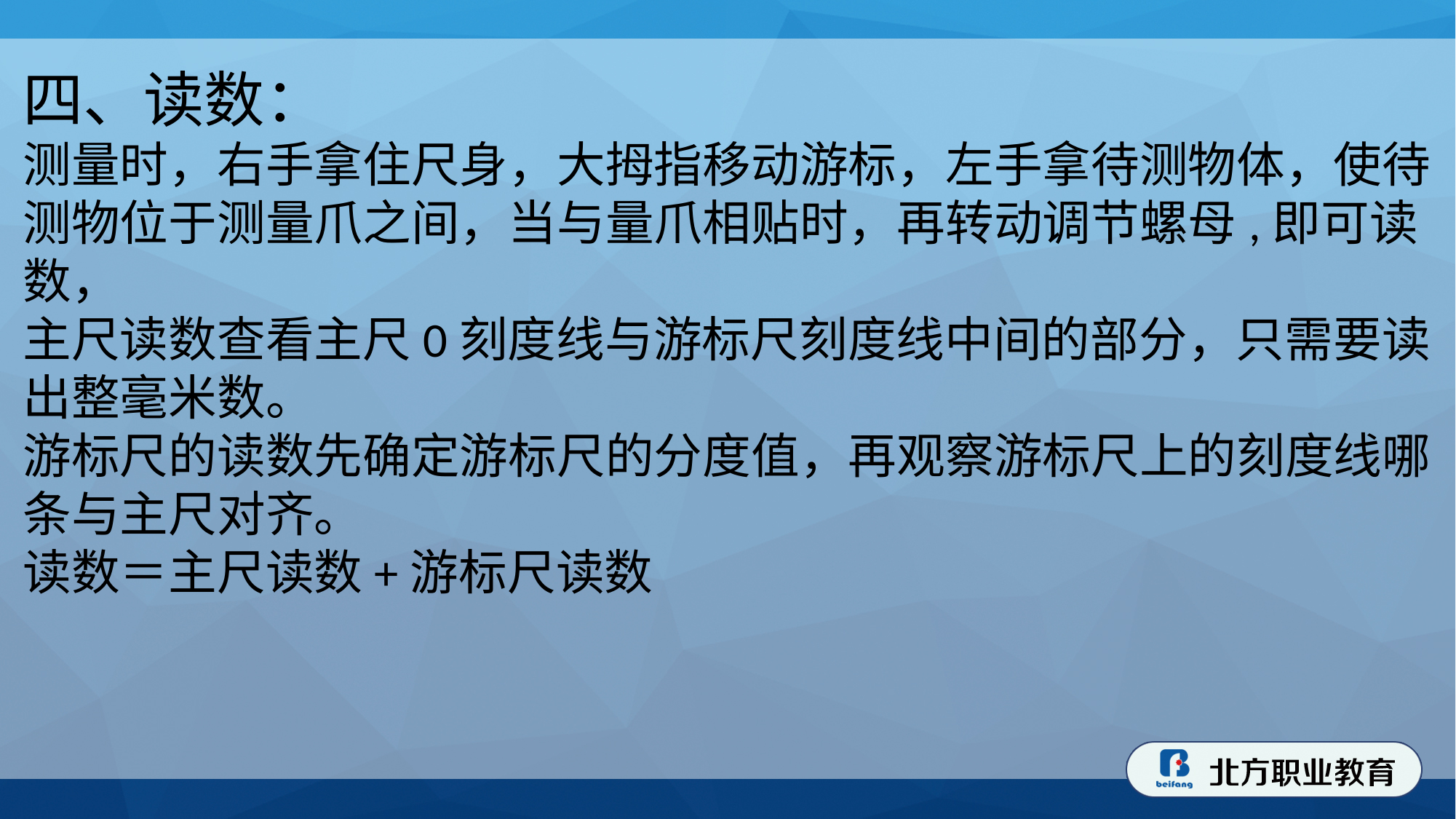

四、读数：
测量时，右手拿住尺身，大拇指移动游标，左手拿待测物体，使待测物位于测量爪之间，当与量爪相贴时，再转动调节螺母,即可读数，
主尺读数查看主尺0刻度线与游标尺刻度线中间的部分，只需要读出整毫米数。
游标尺的读数先确定游标尺的分度值，再观察游标尺上的刻度线哪条与主尺对齐。
读数＝主尺读数+游标尺读数